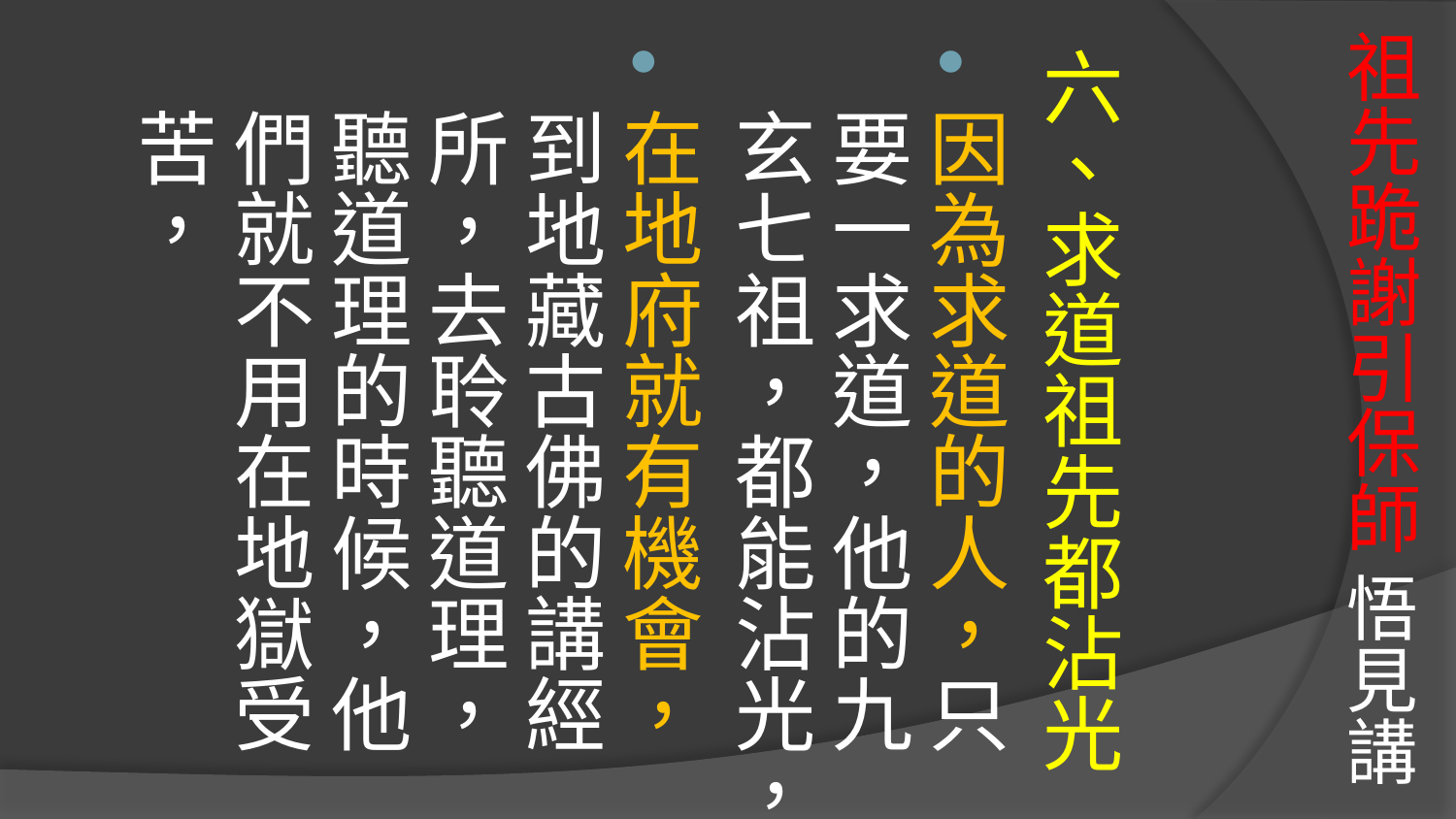

# 祖先跪謝引保師 悟見講
六、求道祖先都沾光
因為求道的人，只要一求道，他的九玄七祖，都能沾光，
在地府就有機會，到地藏古佛的講經所，去聆聽道理，聽道理的時候，他們就不用在地獄受苦，